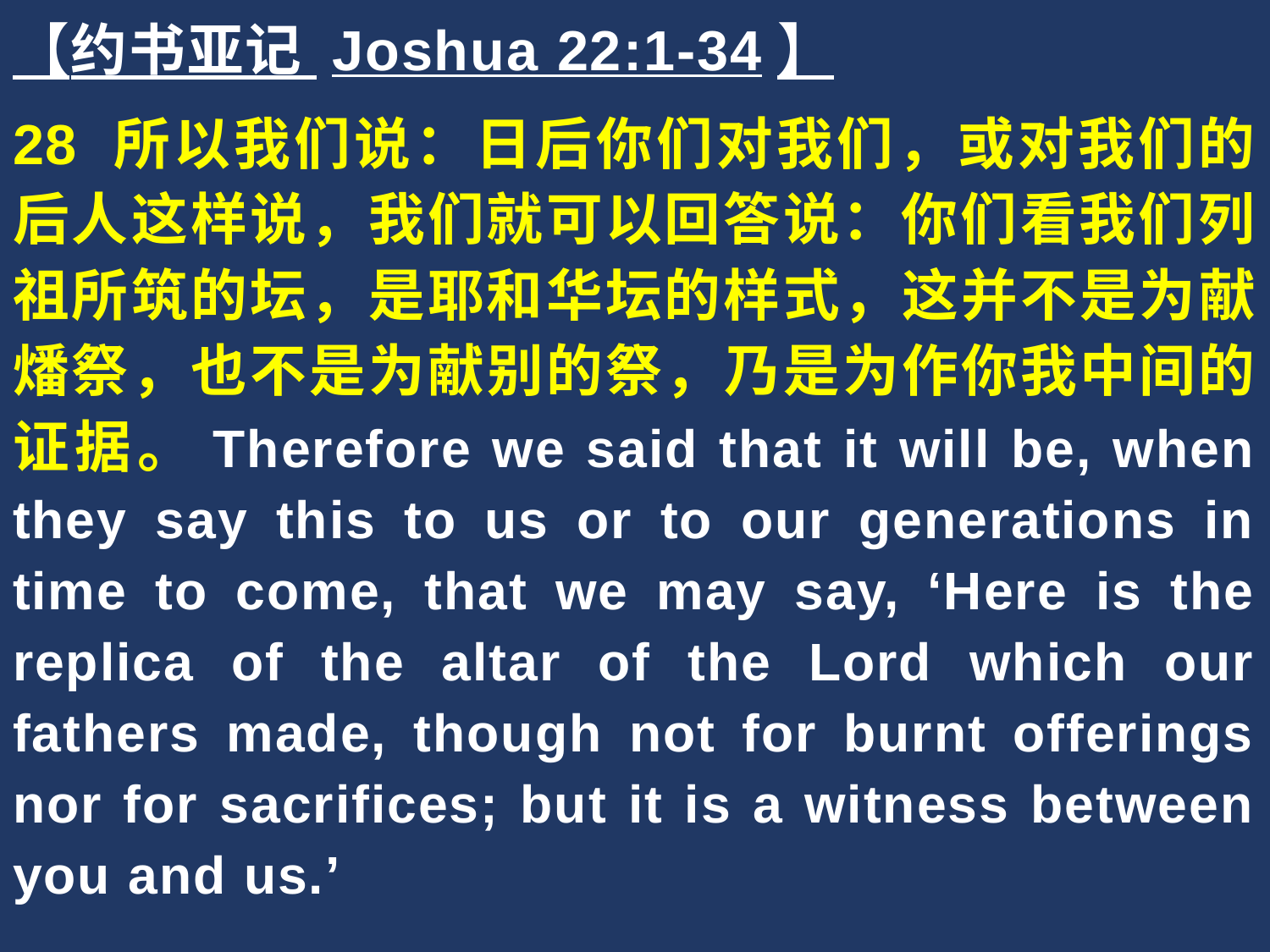

【约书亚记 Joshua 22:1-34】
28 所以我们说：日后你们对我们，或对我们的后人这样说，我们就可以回答说：你们看我们列祖所筑的坛，是耶和华坛的样式，这并不是为献燔祭，也不是为献别的祭，乃是为作你我中间的证据。Therefore we said that it will be, when they say this to us or to our generations in time to come, that we may say, ‘Here is the replica of the altar of the Lord which our fathers made, though not for burnt offerings nor for sacrifices; but it is a witness between you and us.’